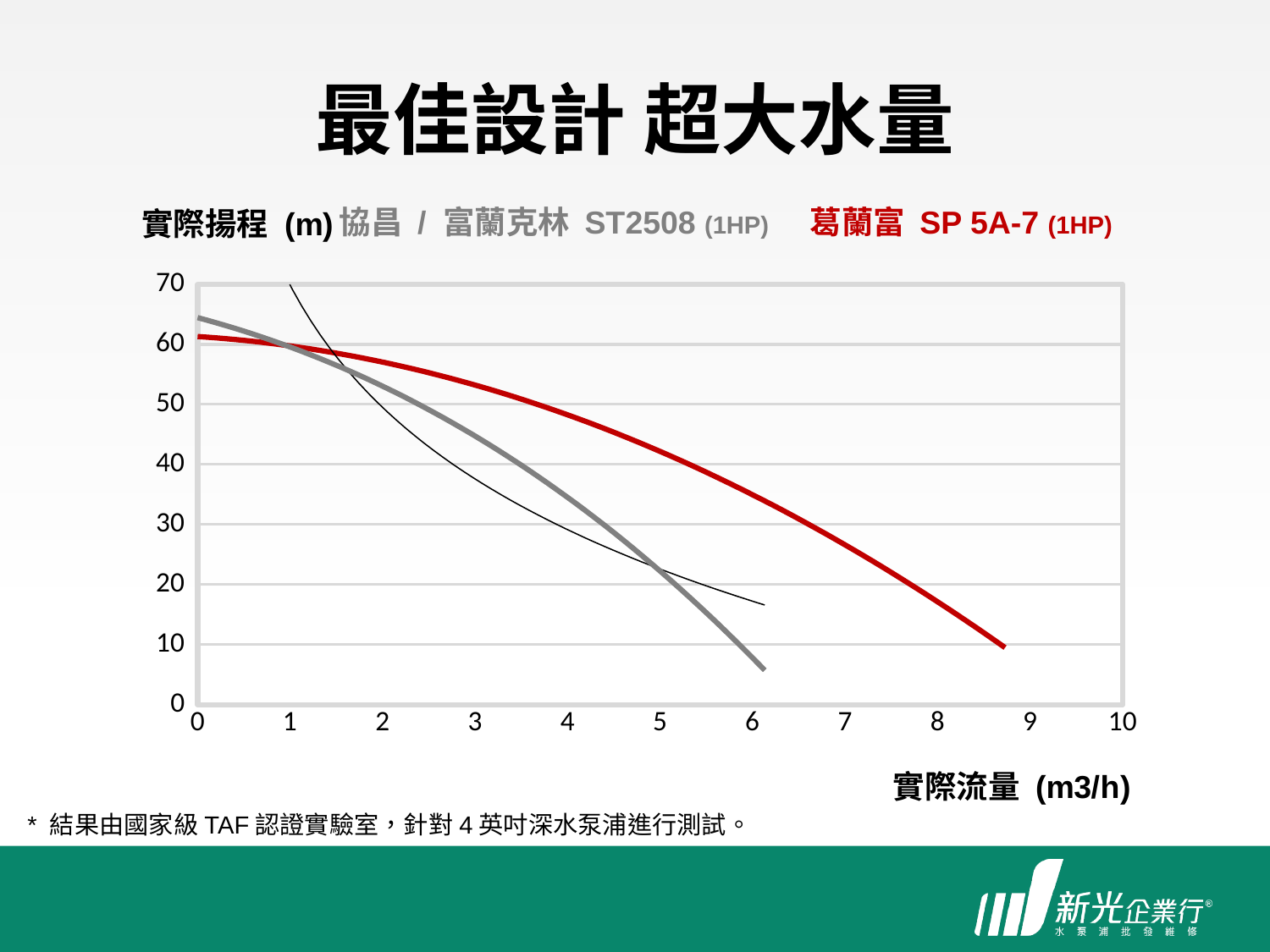

# 最佳設計 超大水量

### Chart

| Category | ST2508 | SP5A-7 |
|---|---|---|
協昌 / 富蘭克林 ST2508 (1HP)     葛蘭富 SP 5A-7 (1HP)

* 結果由國家級TAF認證實驗室，針對4英吋深水泵浦進行測試。